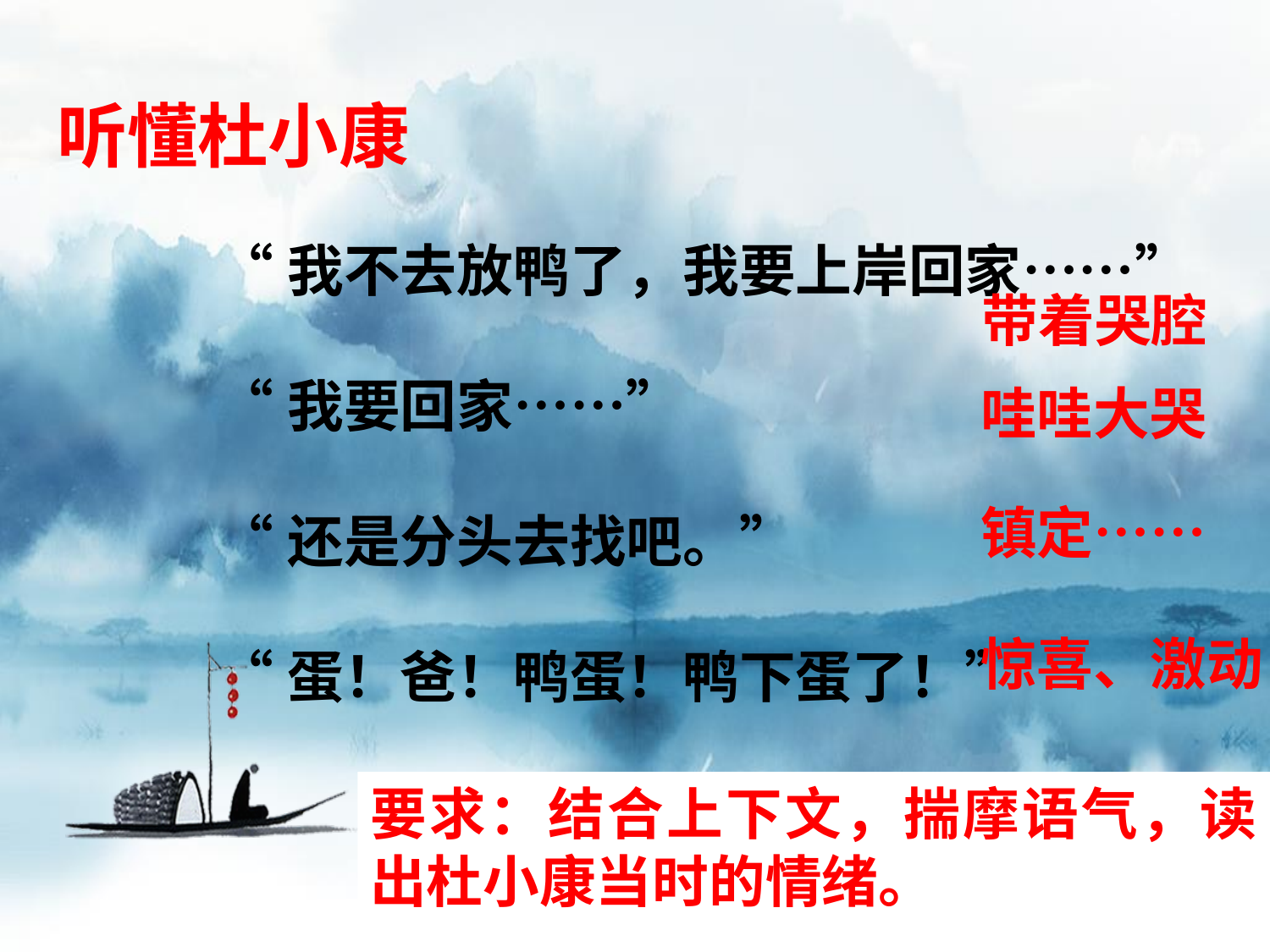

听懂杜小康
“我不去放鸭了，我要上岸回家……”

“我要回家……”

“还是分头去找吧。”

“蛋！爸！鸭蛋！鸭下蛋了！”
带着哭腔
哇哇大哭
镇定……
惊喜、激动
要求：结合上下文，揣摩语气，读出杜小康当时的情绪。